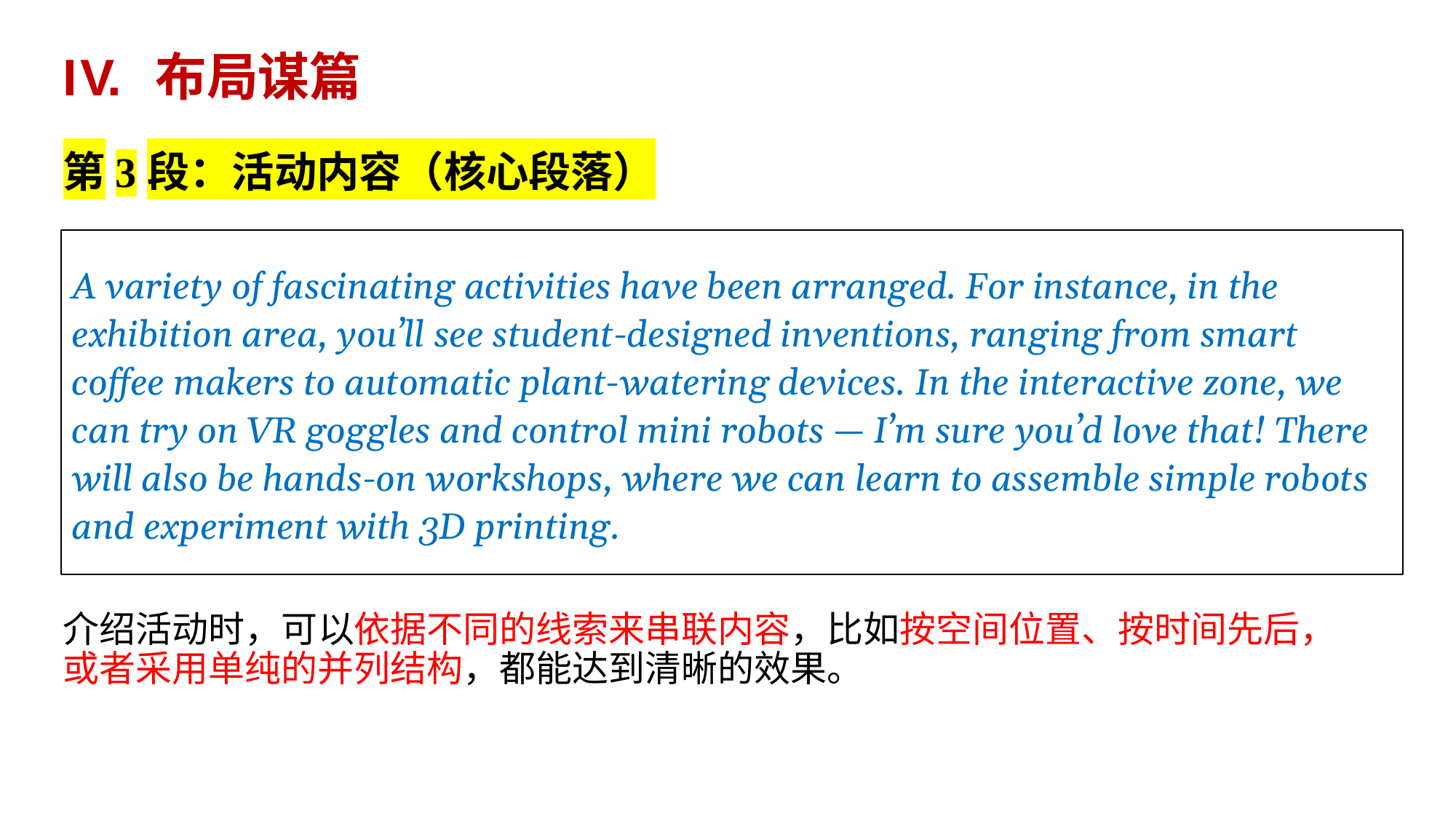

# 布局谋篇
第3段：活动内容（核心段落）
A variety of fascinating activities have been arranged. For instance, in the exhibition area, you’ll see student-designed inventions, ranging from smart coffee makers to automatic plant-watering devices. In the interactive zone, we can try on VR goggles and control mini robots — I’m sure you’d love that! There will also be hands-on workshops, where we can learn to assemble simple robots and experiment with 3D printing.

介绍活动时，可以依据不同的线索来串联内容，比如按空间位置、按时间先后，或者采用单纯的并列结构，都能达到清晰的效果。